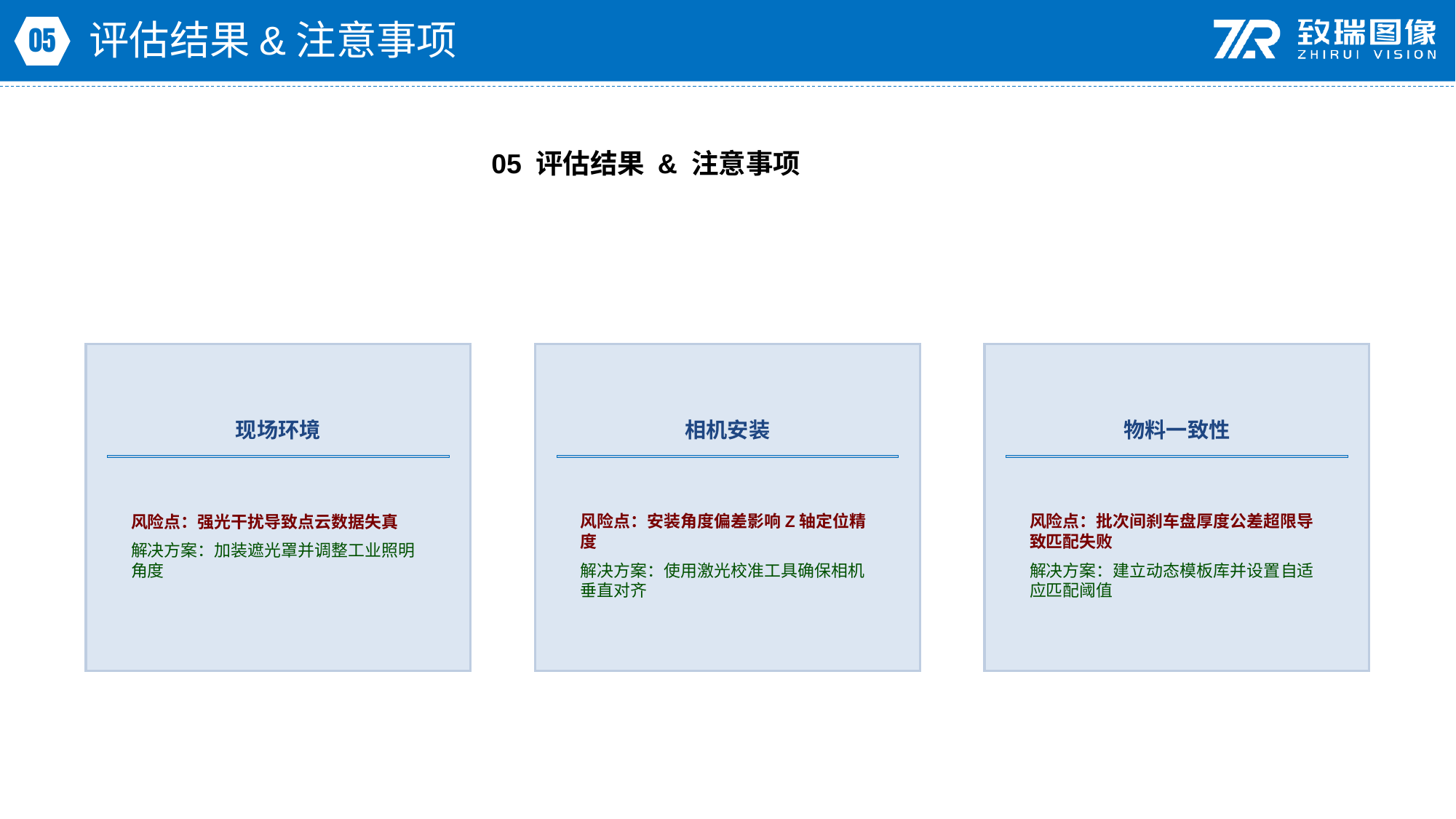

评估结果&注意事项
05

05 评估结果 & 注意事项

现场环境

相机安装

物料一致性

风险点：强光干扰导致点云数据失真
解决方案：加装遮光罩并调整工业照明角度

风险点：安装角度偏差影响Z轴定位精度
解决方案：使用激光校准工具确保相机垂直对齐

风险点：批次间刹车盘厚度公差超限导致匹配失败
解决方案：建立动态模板库并设置自适应匹配阈值